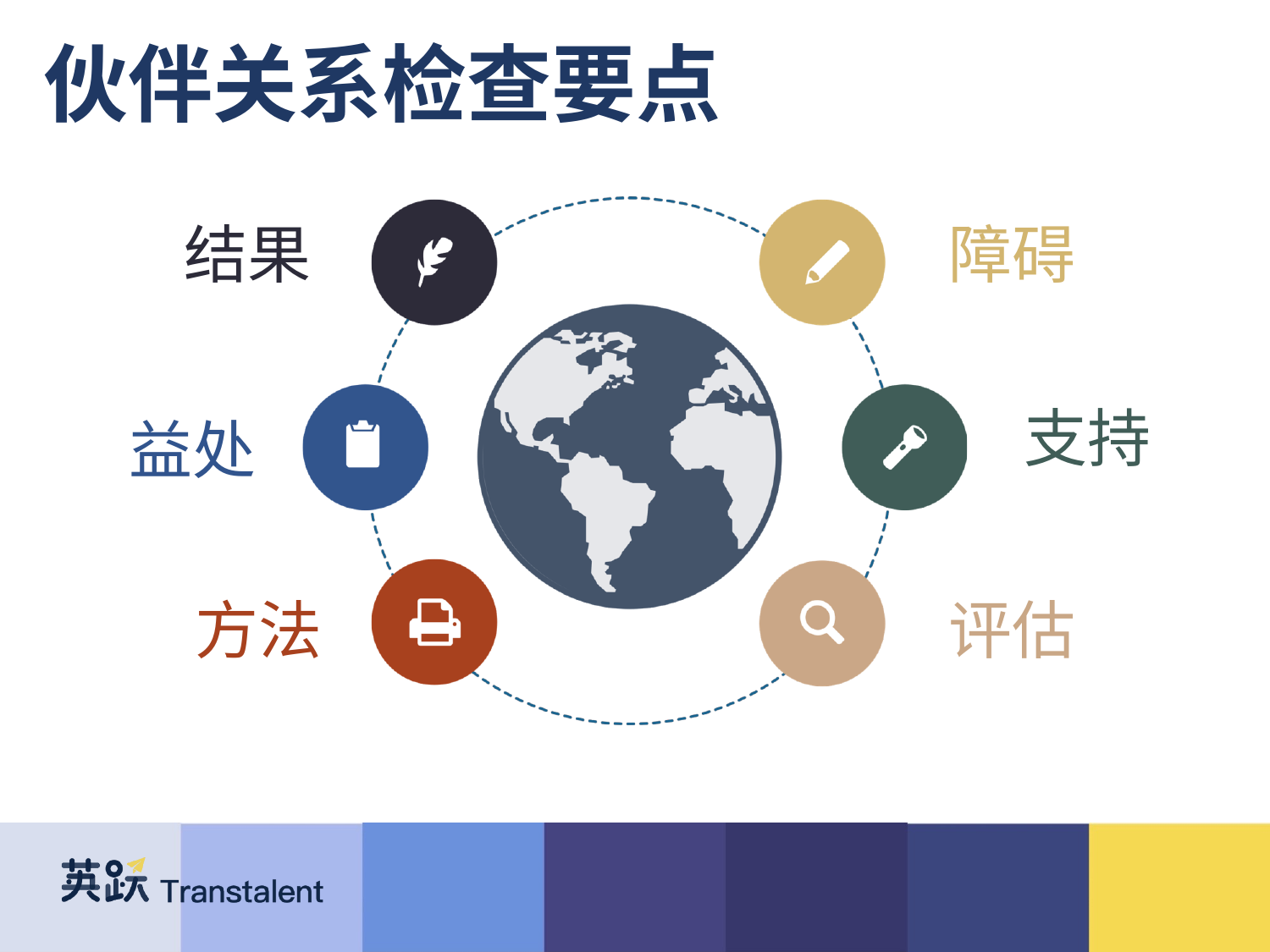

# 伙伴关系检查要点

结果
障碍
支持
益处
方法
评估